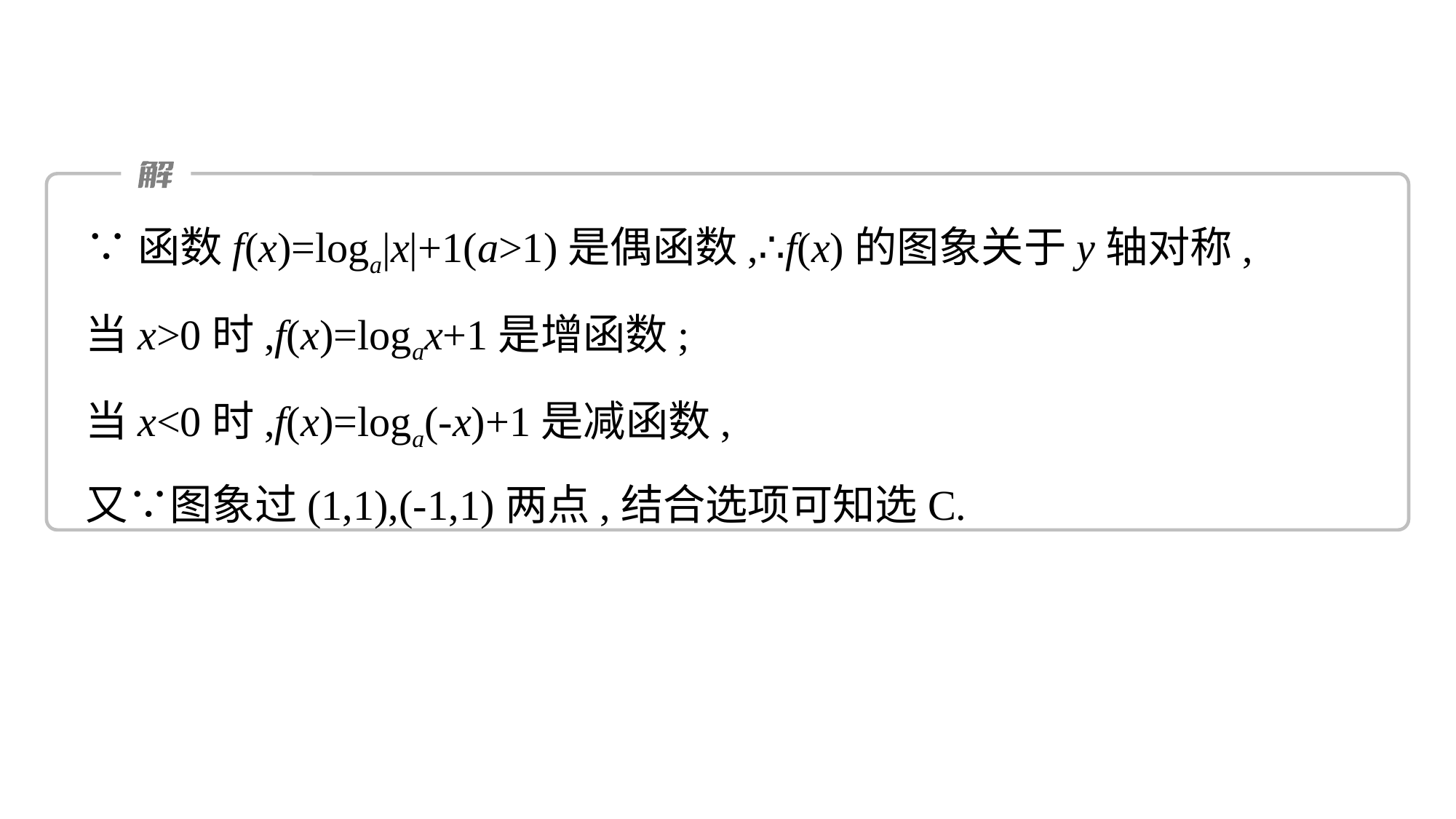

∵函数f(x)=loga|x|+1(a>1)是偶函数,∴f(x)的图象关于y轴对称,
当x>0时,f(x)=logax+1是增函数;
当x<0时,f(x)=loga(-x)+1是减函数,
又∵图象过(1,1),(-1,1)两点,结合选项可知选C.